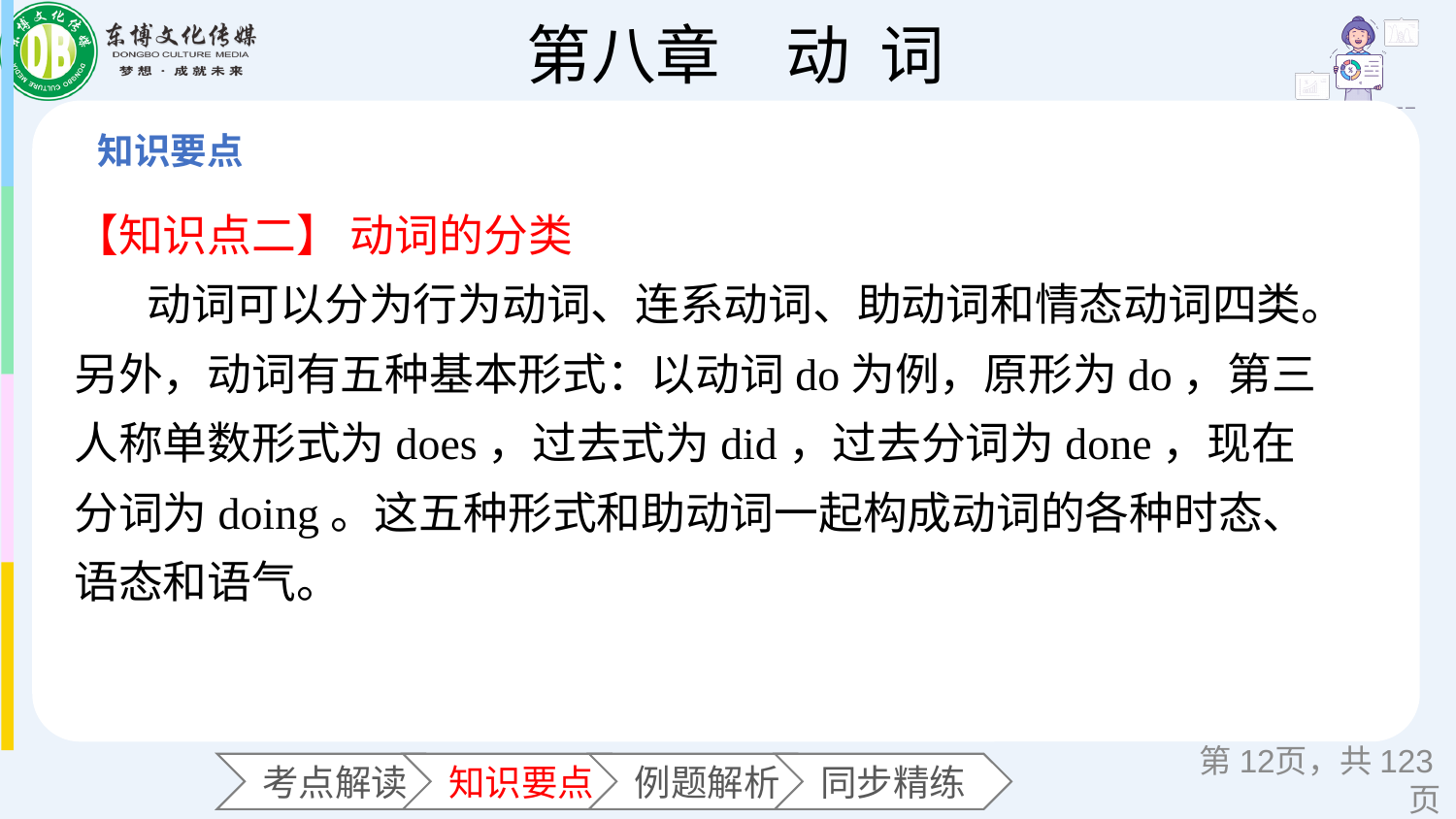

【知识点二】 动词的分类
动词可以分为行为动词、连系动词、助动词和情态动词四类。另外，动词有五种基本形式：以动词do为例，原形为do，第三人称单数形式为does，过去式为did，过去分词为done，现在分词为doing。这五种形式和助动词一起构成动词的各种时态、语态和语气。
第12页，共123页